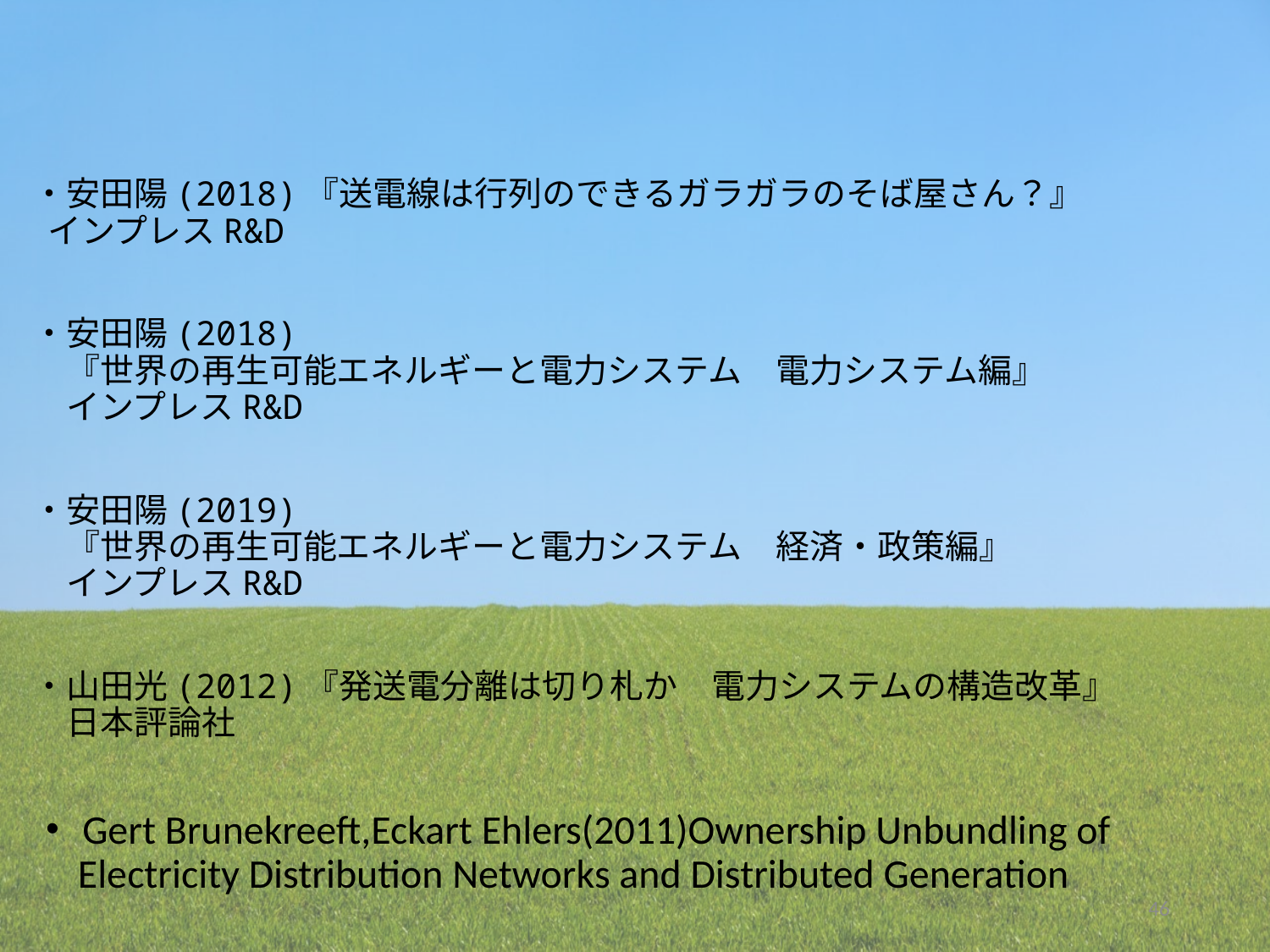

・安田陽(2018)『送電線は行列のできるガラガラのそば屋さん？』
  インプレスR&D

・安田陽(2018)
　『世界の再生可能エネルギーと電力システム　電力システム編』
　インプレスR&D

・安田陽(2019)
　『世界の再生可能エネルギーと電力システム　経済・政策編』
　インプレスR&D

・山田光(2012)『発送電分離は切り札か　電力システムの構造改革』
　日本評論社

・Gert Brunekreeft,Eckart Ehlers(2011)Ownership Unbundling of
     Electricity Distribution Networks and Distributed Generation
46